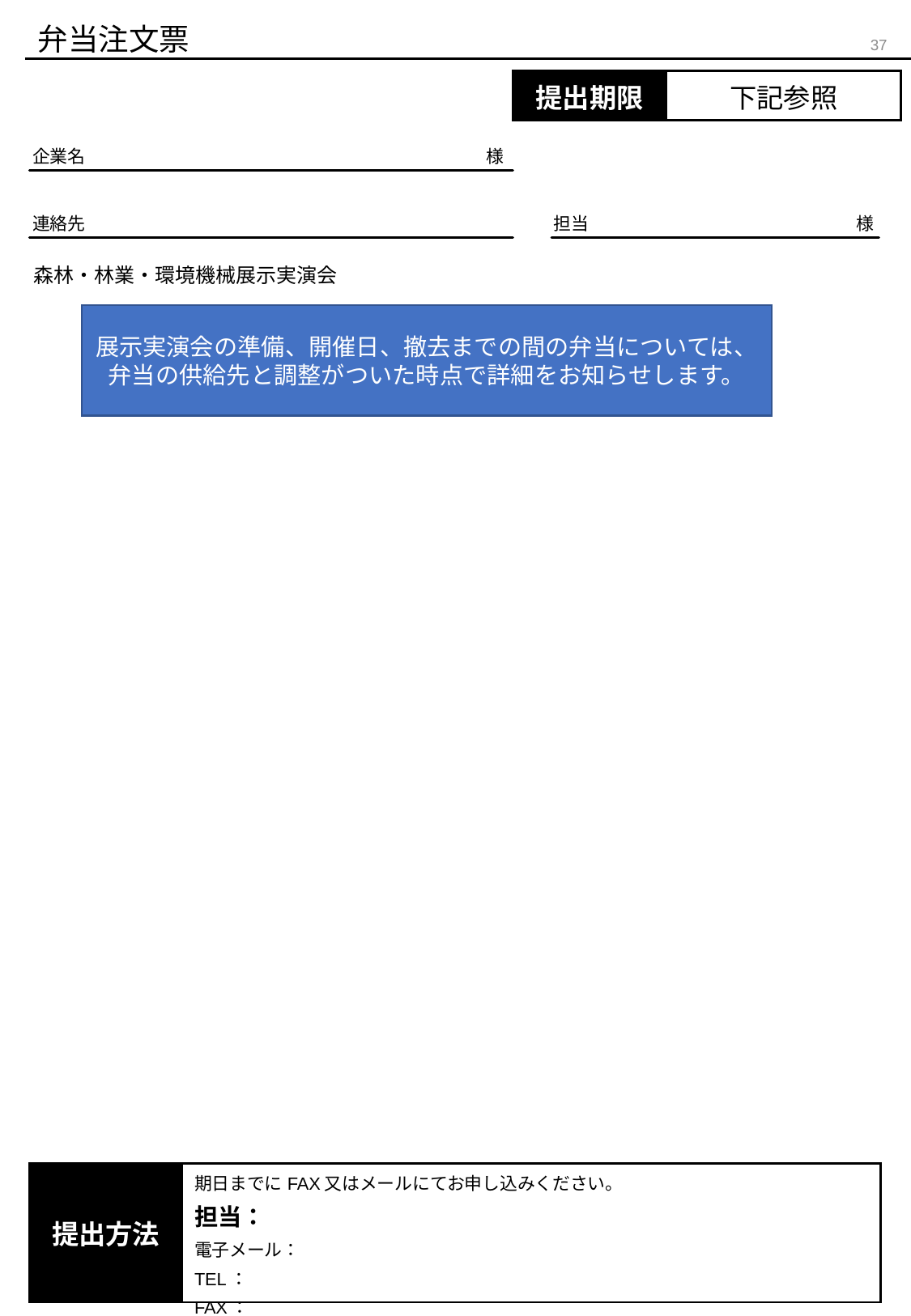

弁当注文票
37
| 提出期限 | 下記参照 |
| --- | --- |
企業名
様
連絡先
担当
様
森林・林業・環境機械展示実演会
展示実演会の準備、開催日、撤去までの間の弁当については、弁当の供給先と調整がついた時点で詳細をお知らせします。
| 提出方法 | 期日までにFAX又はメールにてお申し込みください。 担当： 電子メール： TEL： FAX： |
| --- | --- |
※価格は税別です。別途消費税(8%)をいただきます。
※食材等の仕入れ状況により、おかずの一部が変更になる可能性があります。
※日別に数量記入のうえ、下記宛先までメールにてお申込みください